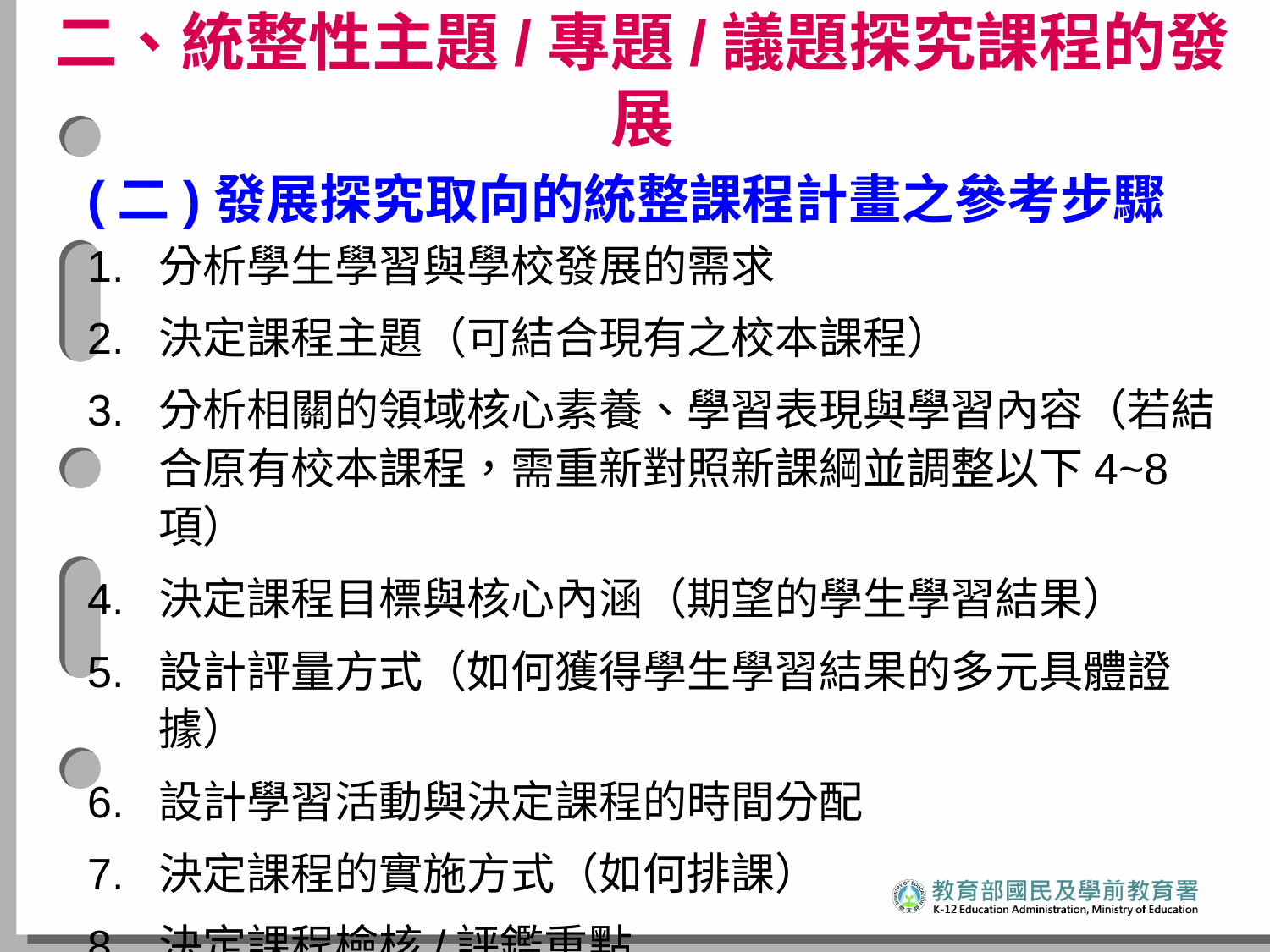

二、統整性主題/專題/議題探究課程的發展
(二)發展探究取向的統整課程計畫之參考步驟
分析學生學習與學校發展的需求
決定課程主題（可結合現有之校本課程）
分析相關的領域核心素養、學習表現與學習內容（若結合原有校本課程，需重新對照新課綱並調整以下4~8項）
決定課程目標與核心內涵（期望的學生學習結果）
設計評量方式（如何獲得學生學習結果的多元具體證據）
設計學習活動與決定課程的時間分配
決定課程的實施方式（如何排課）
決定課程檢核/評鑑重點